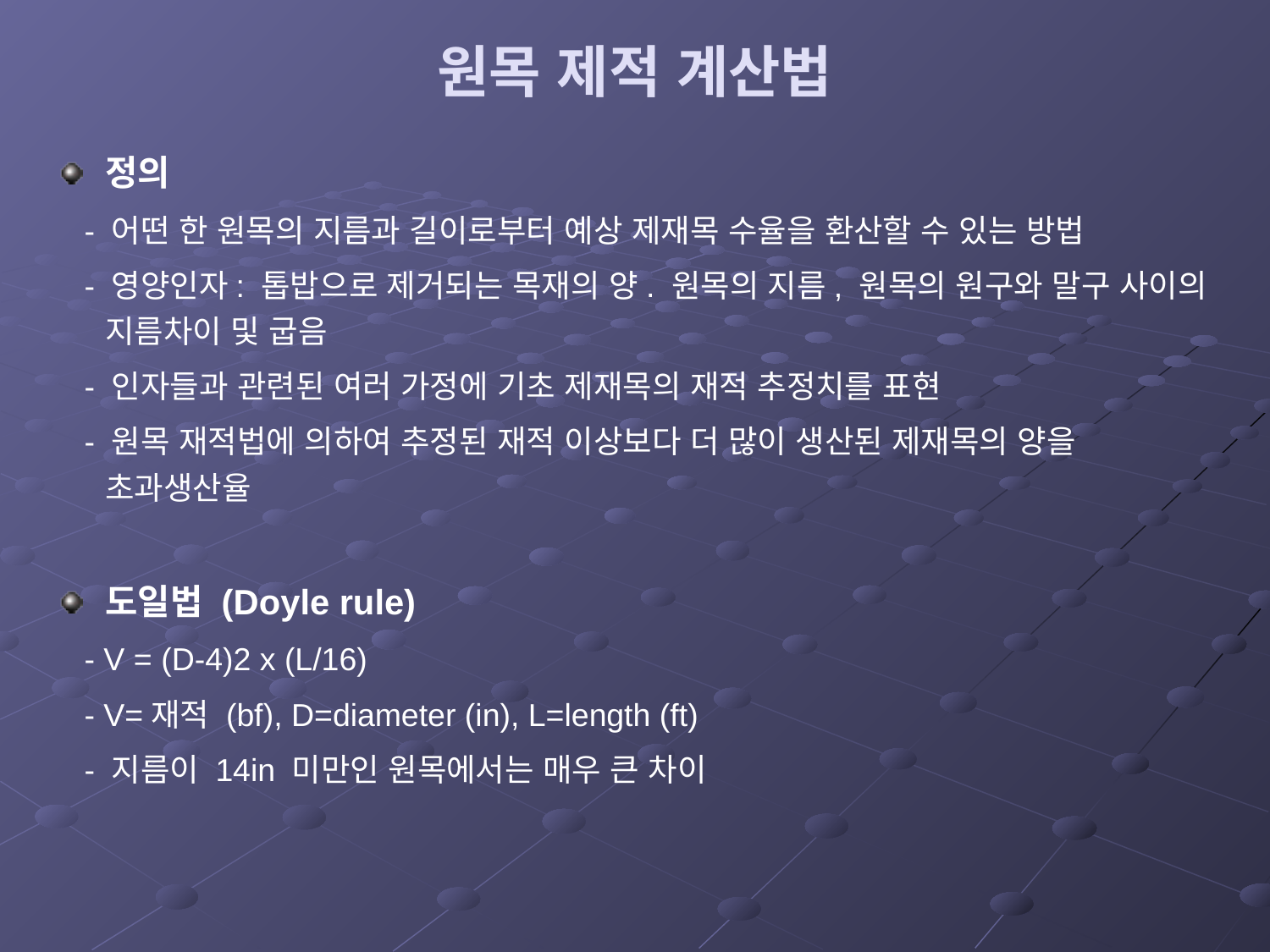

# 원목 제적 계산법
정의
   - 어떤 한 원목의 지름과 길이로부터 예상 제재목 수율을 환산할 수 있는 방법
   - 영양인자: 톱밥으로 제거되는 목재의 양. 원목의 지름, 원목의 원구와 말구 사이의 지름차이 및 굽음
   - 인자들과 관련된 여러 가정에 기초 제재목의 재적 추정치를 표현
   - 원목 재적법에 의하여 추정된 재적 이상보다 더 많이 생산된 제재목의 양을 초과생산율

도일법 (Doyle rule)
   - V = (D-4)2 x (L/16)
   - V=재적 (bf), D=diameter (in), L=length (ft)
   - 지름이 14in 미만인 원목에서는 매우 큰 차이